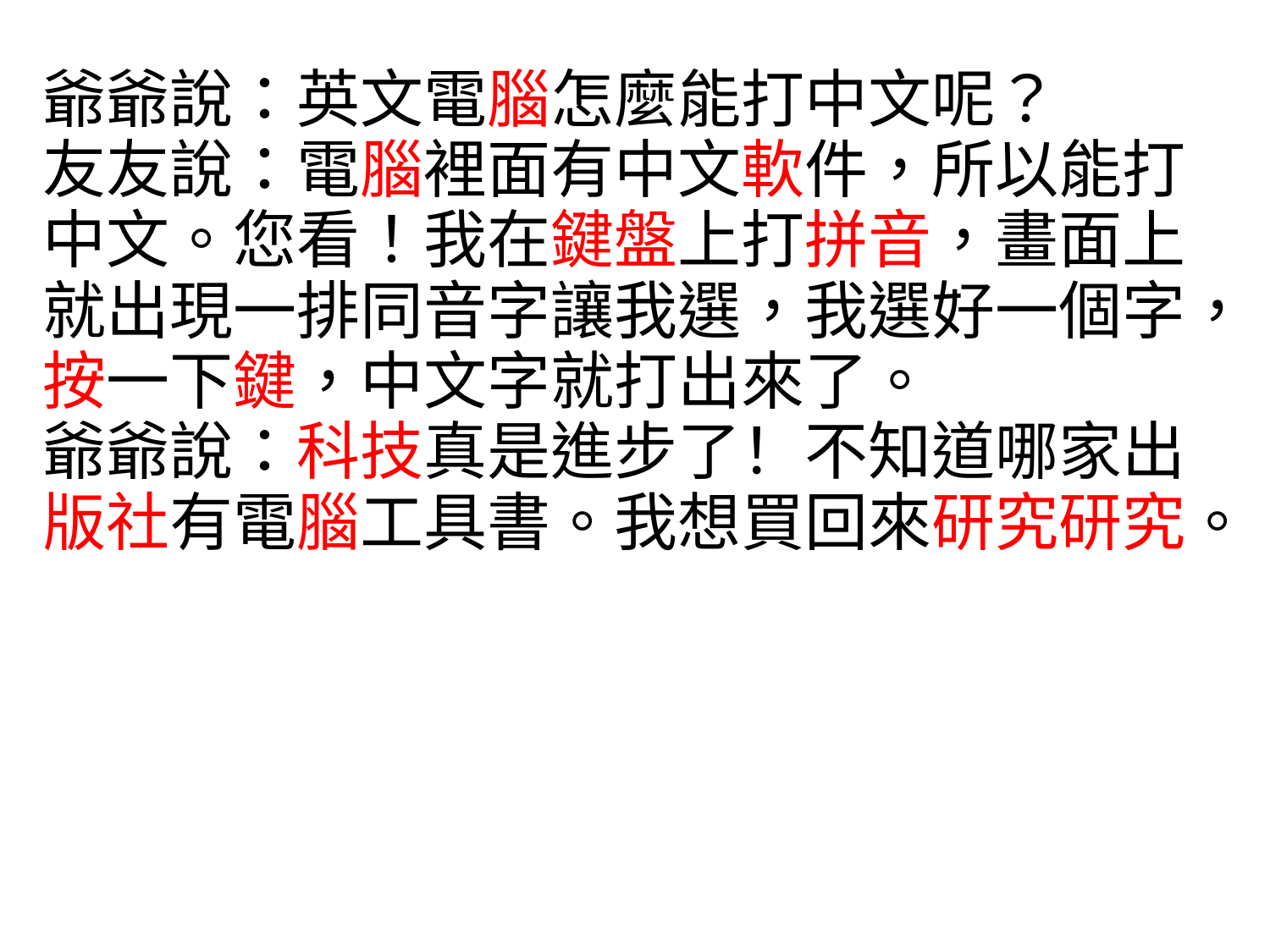

爺爺說：英文電腦怎麼能打中文呢？
友友說：電腦裡面有中文軟件，所以能打中文。您看！我在鍵盤上打拼音，畫面上就出現一排同音字讓我選，我選好一個字，按一下鍵，中文字就打出來了。
爺爺說：科技真是進步了！不知道哪家出版社有電腦工具書。我想買回來研究研究。